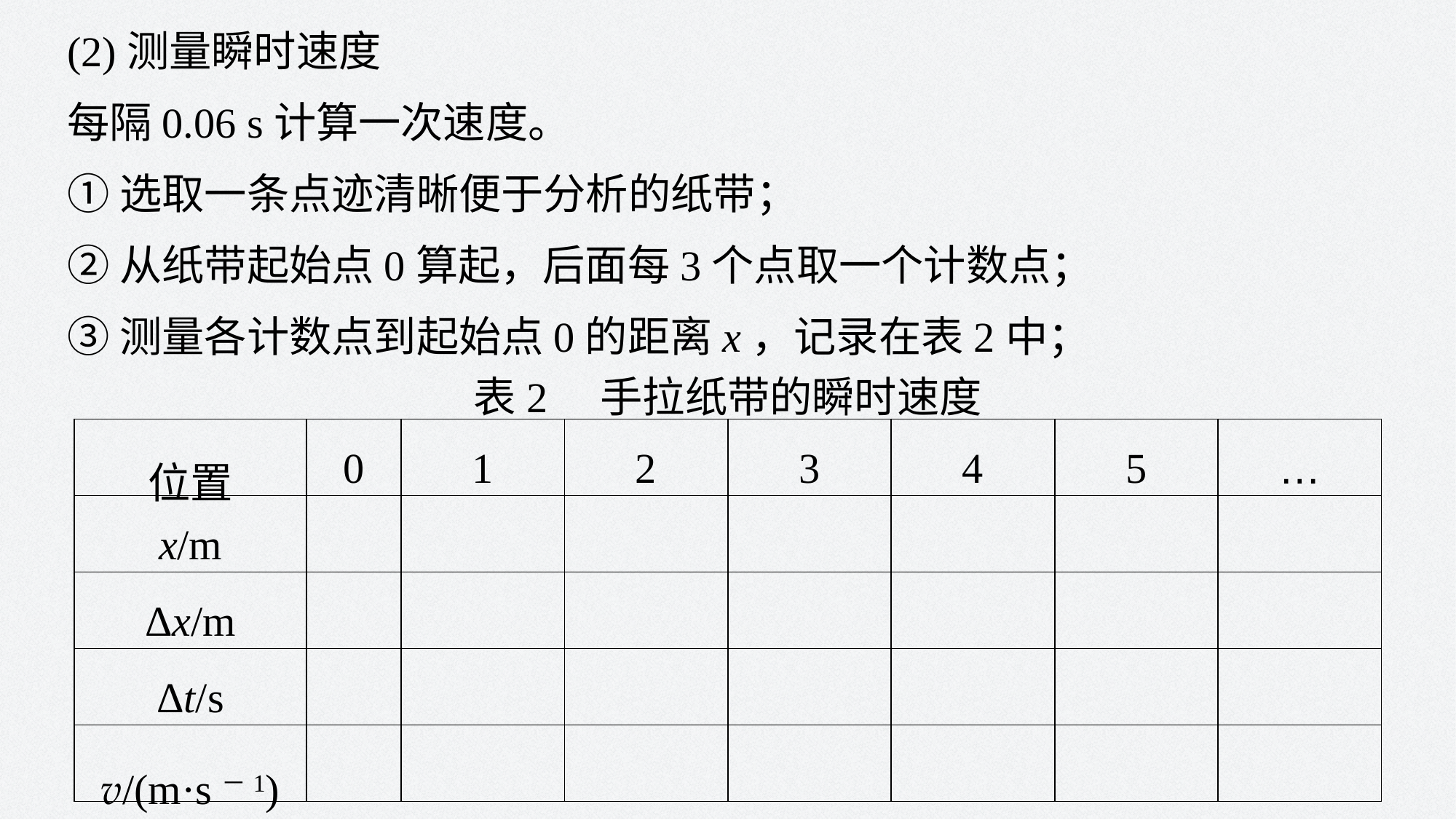

(2)测量瞬时速度
每隔0.06 s计算一次速度。
①选取一条点迹清晰便于分析的纸带；
②从纸带起始点0算起，后面每3个点取一个计数点；
③测量各计数点到起始点0的距离x，记录在表2中；
表2　手拉纸带的瞬时速度
| 位置 | 0 | 1 | 2 | 3 | 4 | 5 | … |
| --- | --- | --- | --- | --- | --- | --- | --- |
| x/m |  |  |  |  |  |  |  |
| Δx/m |  |  |  |  |  |  |  |
| Δt/s |  |  |  |  |  |  |  |
| v/(m·s－1) |  |  |  |  |  |  |  |